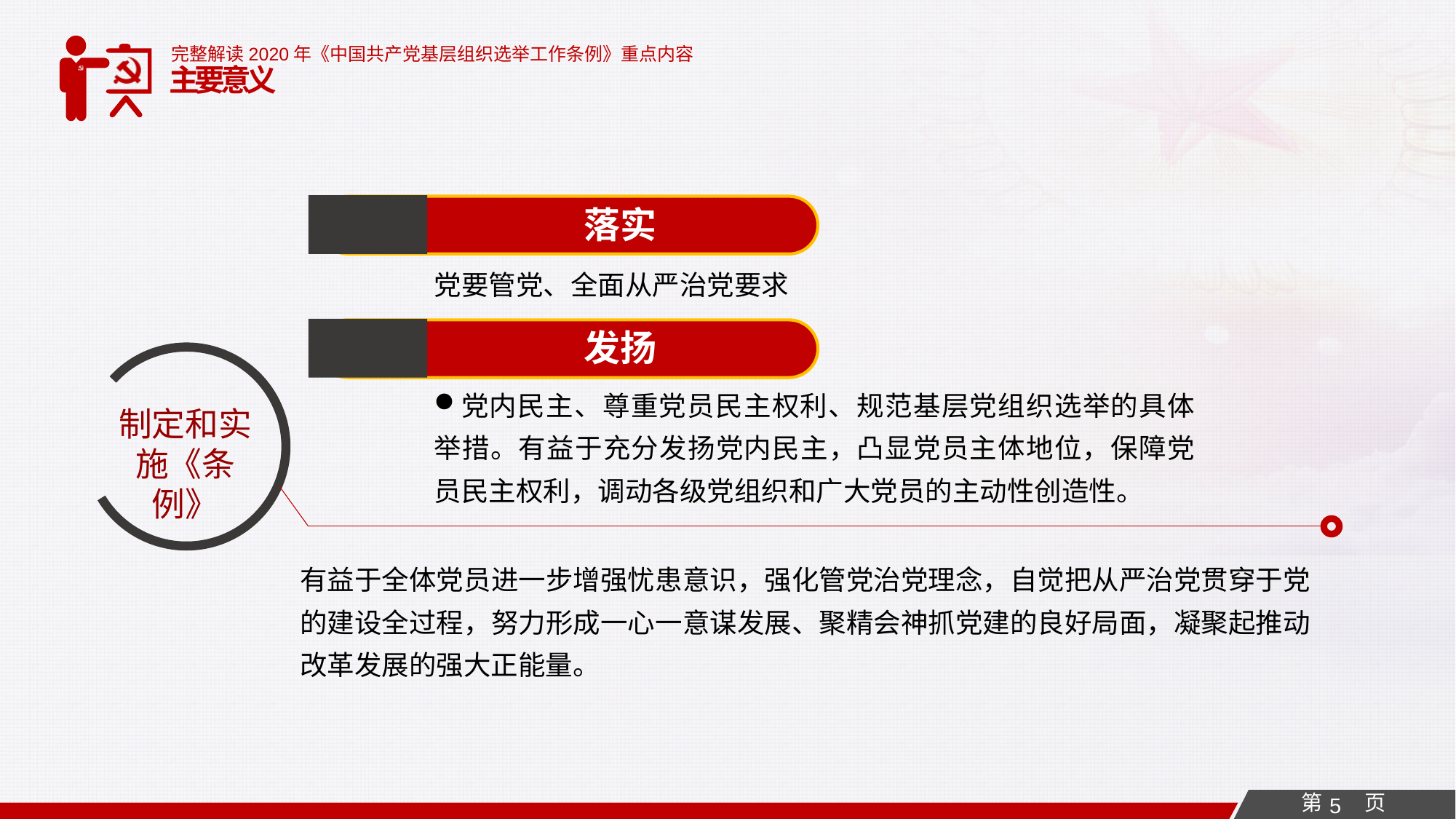

完整解读2020年《中国共产党基层组织选举工作条例》重点内容
主要意义

落实
党要管党、全面从严治党要求

发扬

党内民主、尊重党员民主权利、规范基层党组织选举的具体举措。有益于充分发扬党内民主，凸显党员主体地位，保障党员民主权利，调动各级党组织和广大党员的主动性创造性。
制定和实施《条例》

有益于全体党员进一步增强忧患意识，强化管党治党理念，自觉把从严治党贯穿于党的建设全过程，努力形成一心一意谋发展、聚精会神抓党建的良好局面，凝聚起推动改革发展的强大正能量。